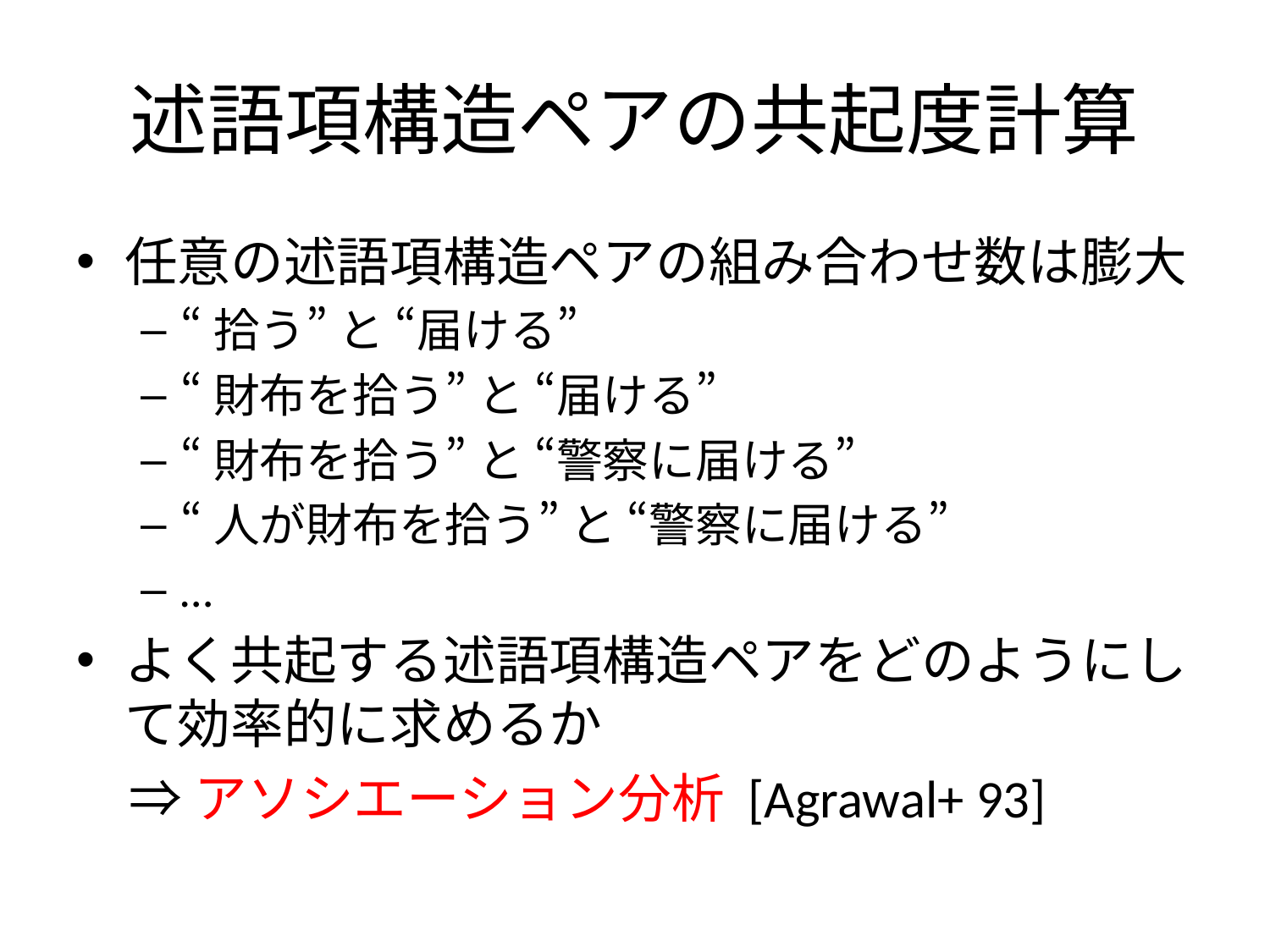

# 述語項構造ペアの共起度計算
任意の述語項構造ペアの組み合わせ数は膨大
“拾う” と “届ける”
“財布を拾う” と “届ける”
“財布を拾う” と “警察に届ける”
“人が財布を拾う” と “警察に届ける”
…
よく共起する述語項構造ペアをどのようにして効率的に求めるか
　⇒ アソシエーション分析 [Agrawal+ 93]